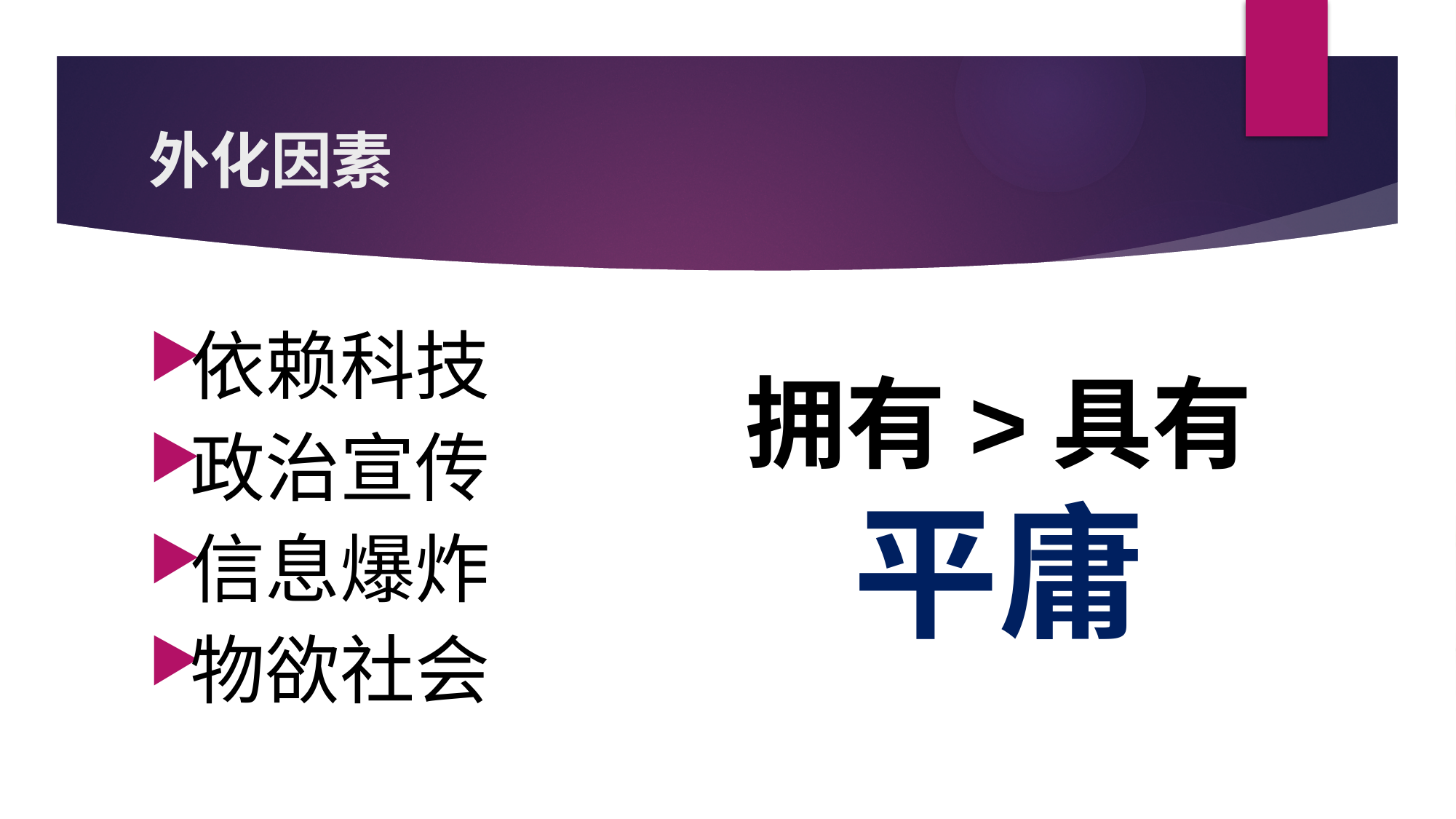

# 外化因素
依赖科技
政治宣传
信息爆炸
物欲社会
拥有>具有
平庸